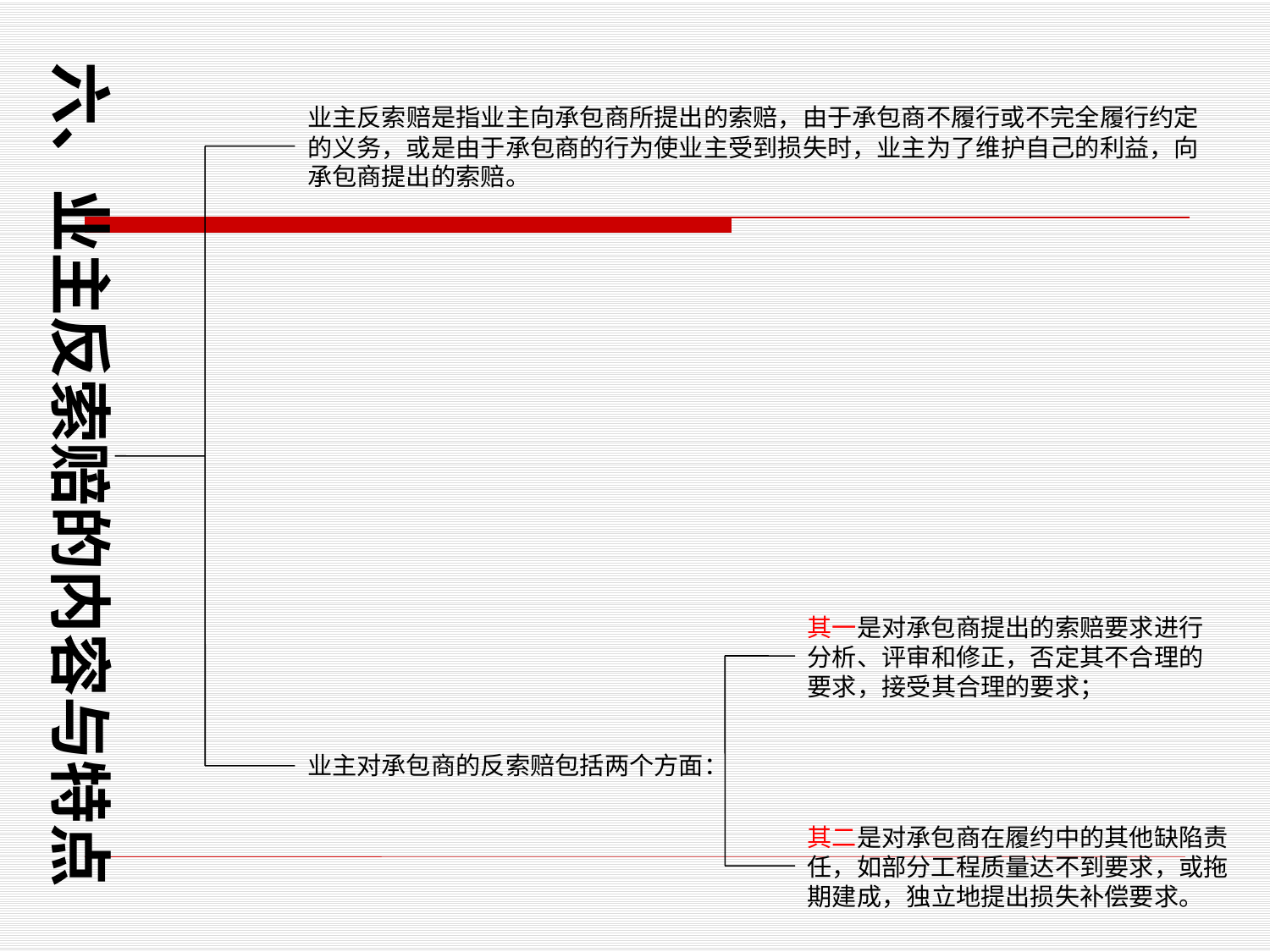

六、业主反索赔的内容与特点
业主反索赔是指业主向承包商所提出的索赔，由于承包商不履行或不完全履行约定的义务，或是由于承包商的行为使业主受到损失时，业主为了维护自己的利益，向承包商提出的索赔。

其一是对承包商提出的索赔要求进行分析、评审和修正，否定其不合理的要求，接受其合理的要求；

业主对承包商的反索赔包括两个方面：
其二是对承包商在履约中的其他缺陷责任，如部分工程质量达不到要求，或拖期建成，独立地提出损失补偿要求。